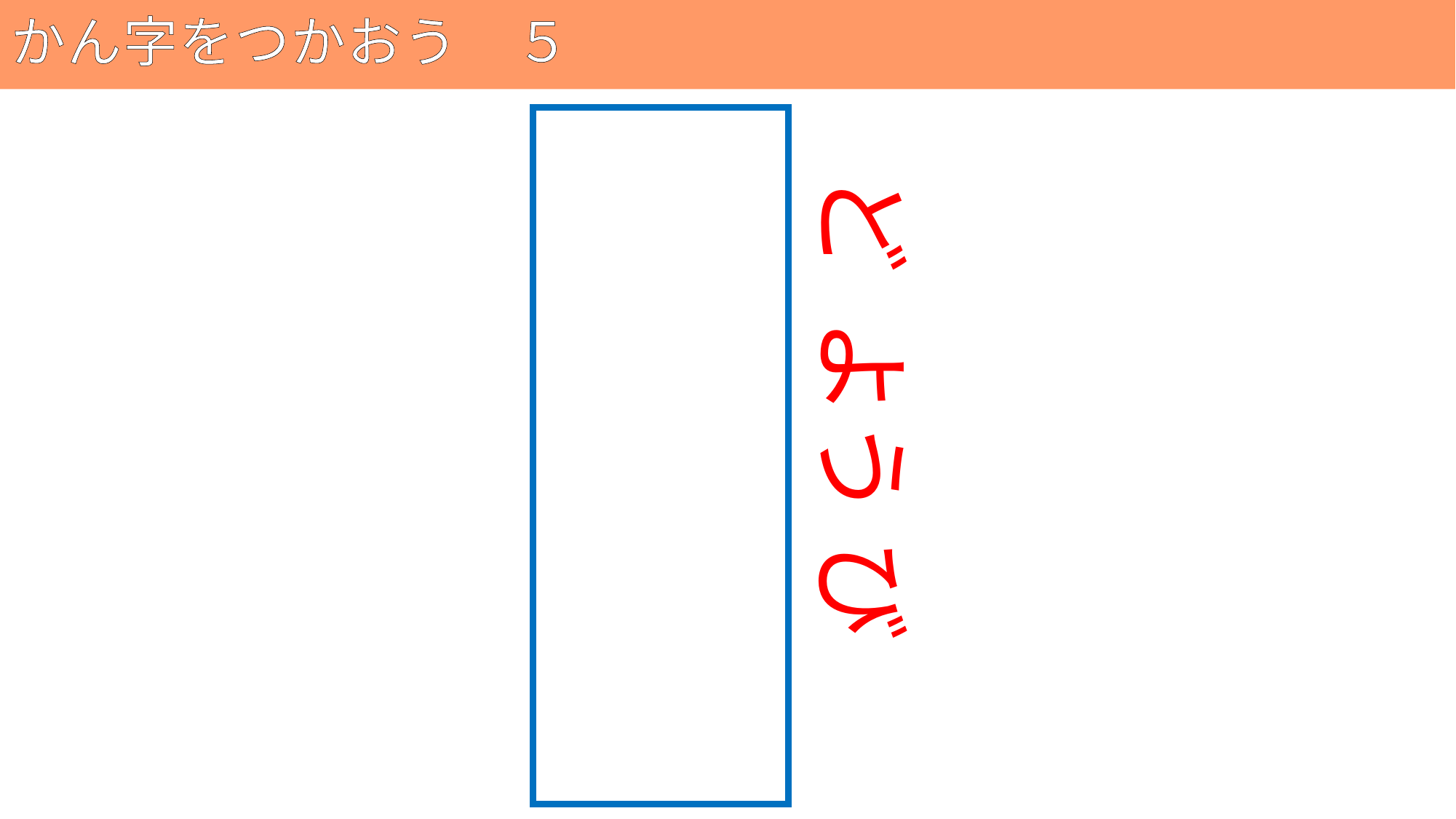

# かん字をつかおう　５
72

土曜日
ど  よう び